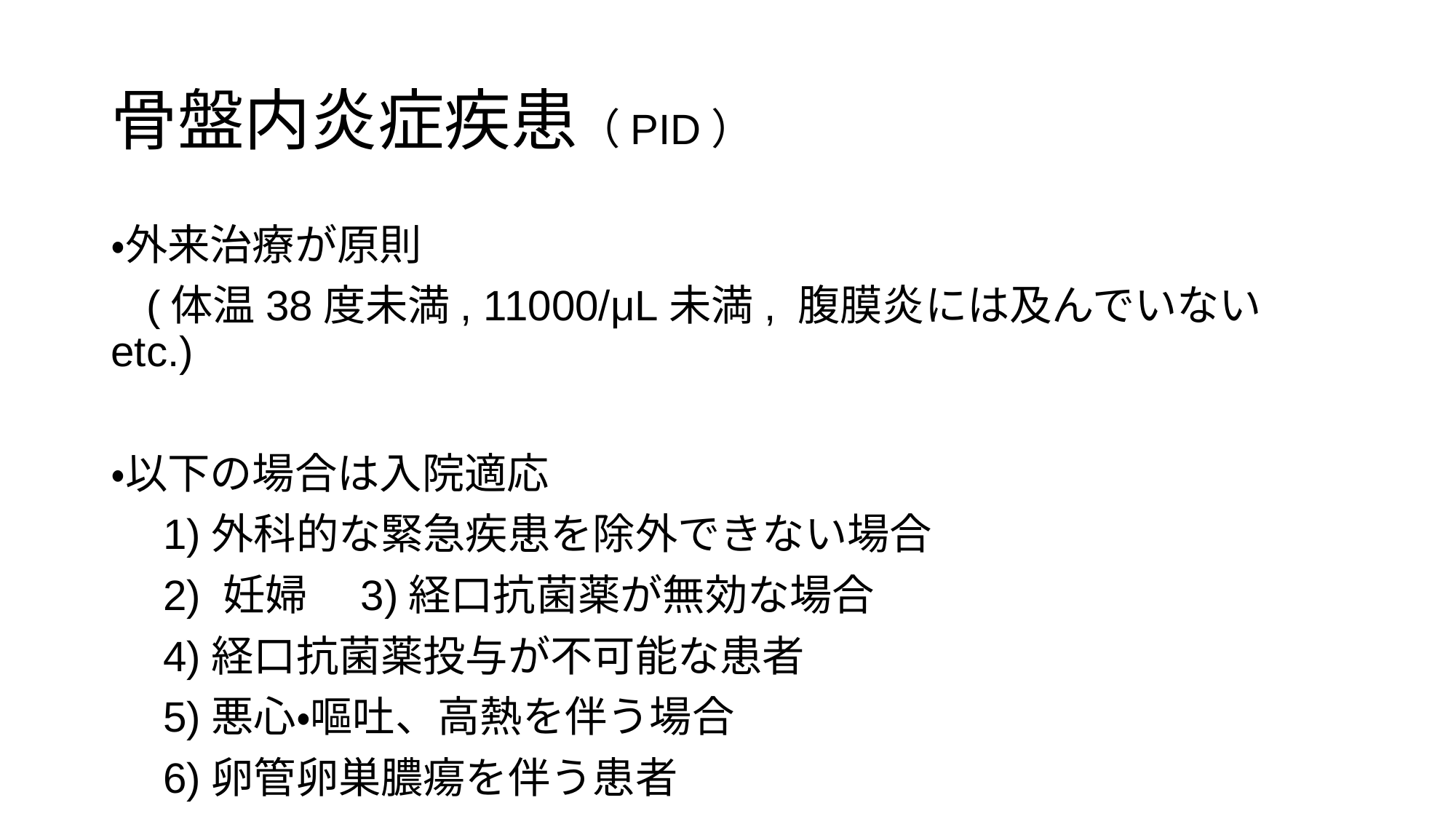

# 骨盤内炎症疾患（PID）
・外来治療が原則
   (体温38度未満, 11000/μL未満, 腹膜炎には及んでいないetc.)

・以下の場合は入院適応
　1)外科的な緊急疾患を除外できない場合
　2) 妊婦　3)経口抗菌薬が無効な場合
　4)経口抗菌薬投与が不可能な患者
　5)悪心・嘔吐、高熱を伴う場合
　6)卵管卵巣膿瘍を伴う患者